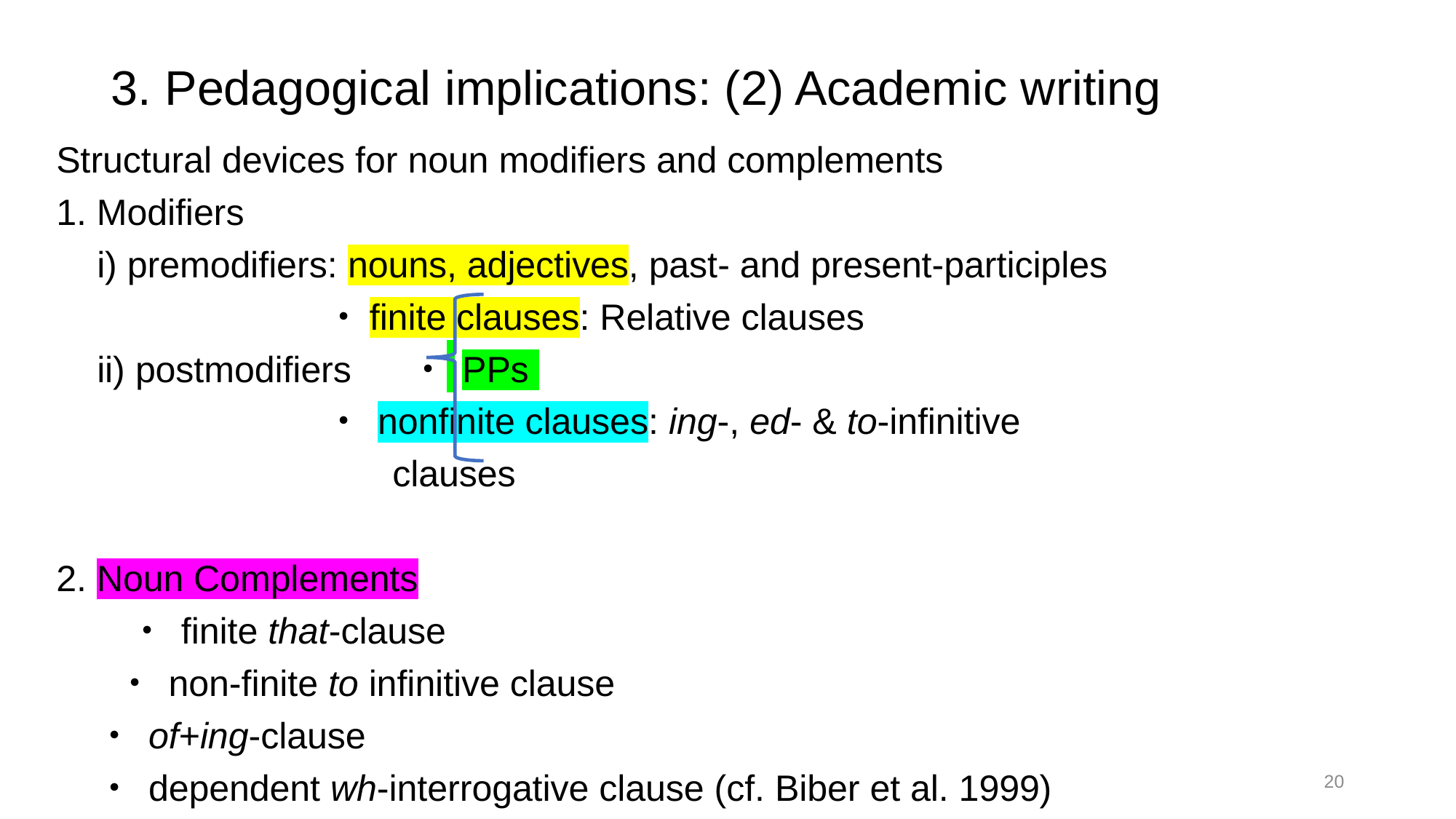

# 3. Pedagogical implications: (2) Academic writing
Structural devices for noun modifiers and complements
1. Modifiers
    i) premodifiers: nouns, adjectives, past- and present-participles
                                ・finite clauses: Relative clauses
    ii) postmodifiers     ・ PPs
                                ・ nonfinite clauses: ing-, ed- & to-infinitive
                                 clauses

2. Noun Complements
　　・ finite that-clause
  　・ non-finite to infinitive clause
    ・ of+ing-clause
    ・ dependent wh-interrogative clause (cf. Biber et al. 1999)

20